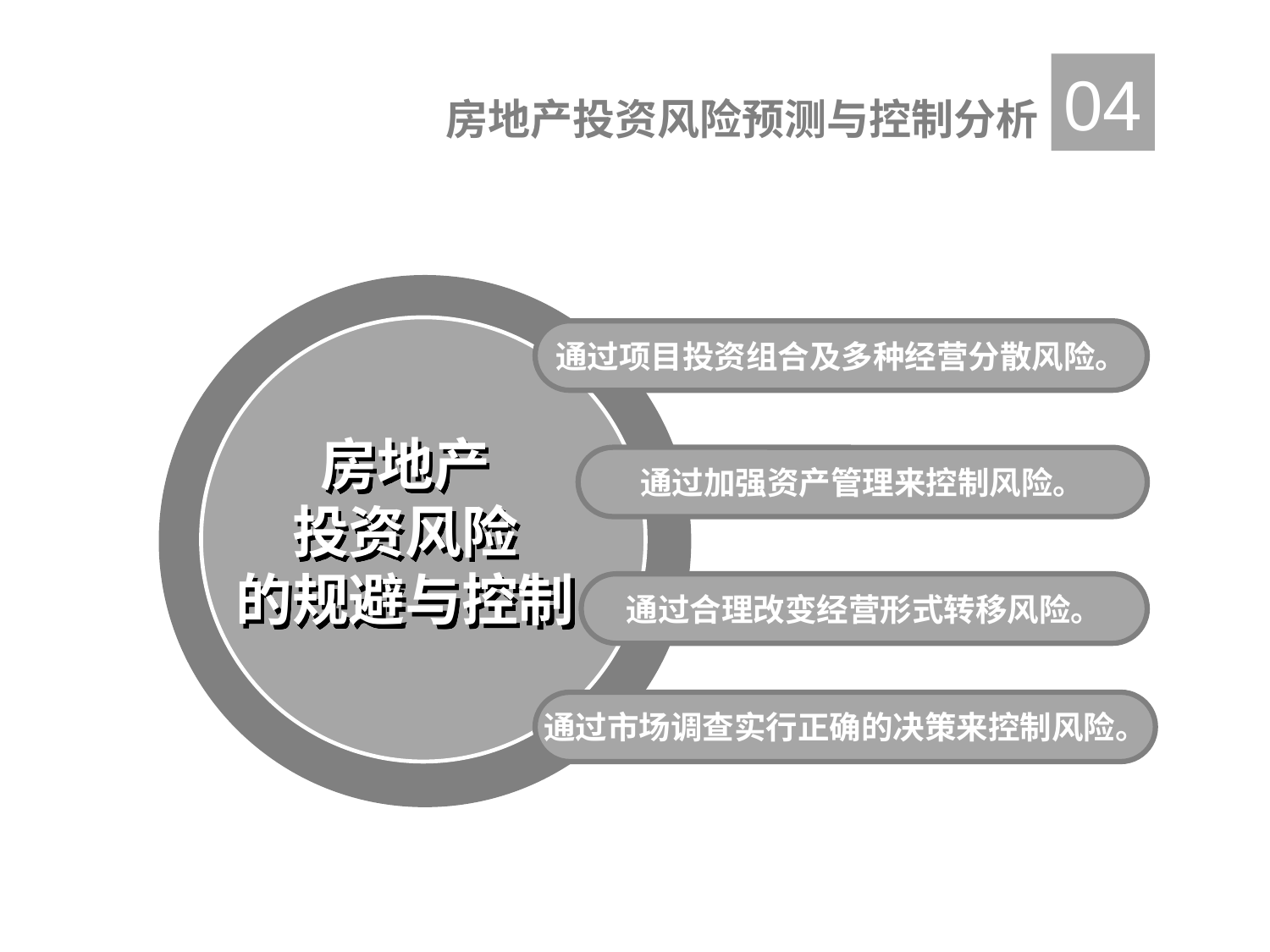

04
房地产投资风险预测与控制分析

通过项目投资组合及多种经营分散风险。
房地产
投资风险
的规避与控制
通过加强资产管理来控制风险。
通过合理改变经营形式转移风险。
通过市场调查实行正确的决策来控制风险。